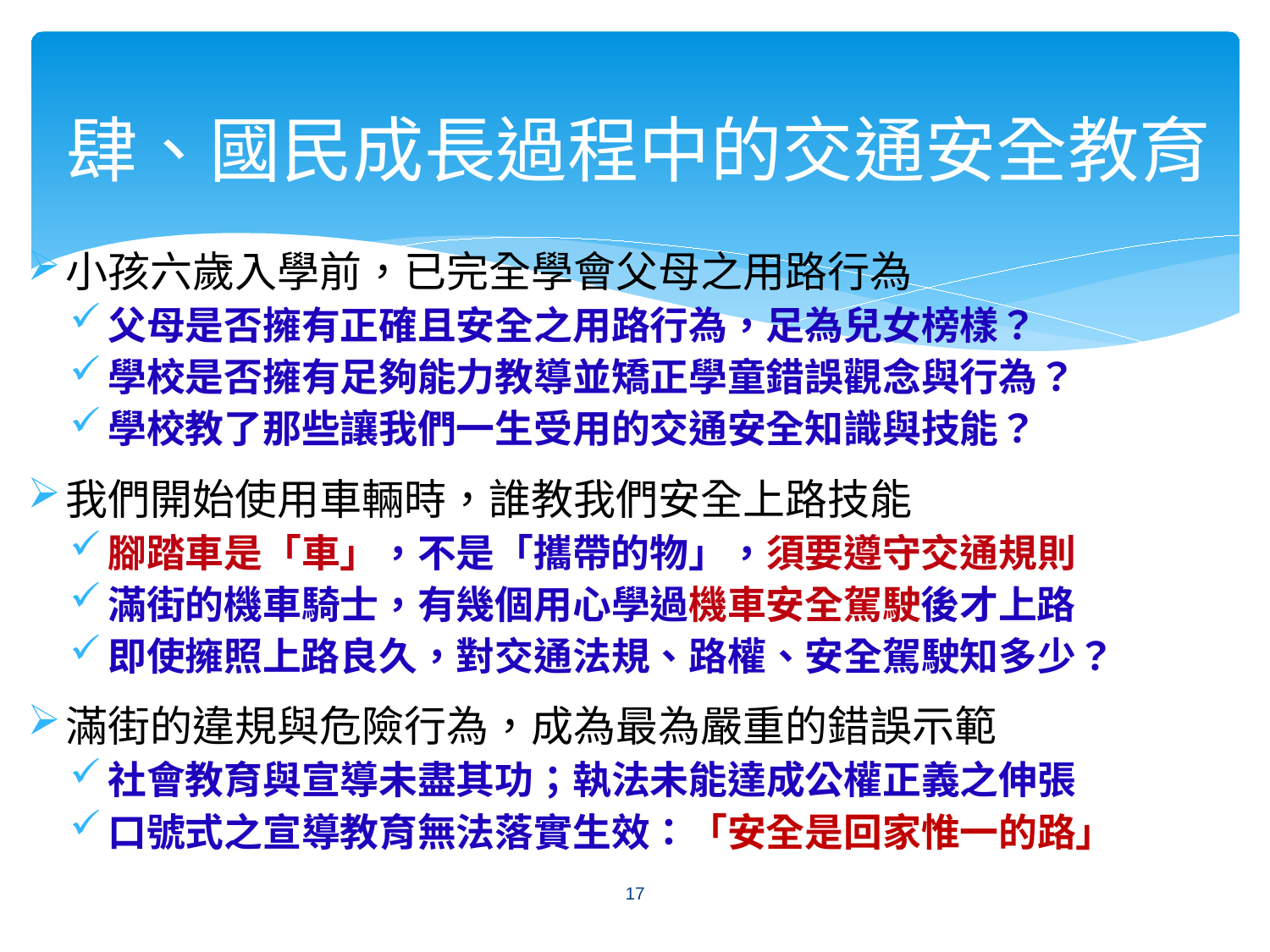

肆、國民成長過程中的交通安全教育
小孩六歲入學前，已完全學會父母之用路行為
父母是否擁有正確且安全之用路行為，足為兒女榜樣？
學校是否擁有足夠能力教導並矯正學童錯誤觀念與行為？
學校教了那些讓我們一生受用的交通安全知識與技能？
我們開始使用車輛時，誰教我們安全上路技能
腳踏車是「車」，不是「攜帶的物」，須要遵守交通規則
滿街的機車騎士，有幾個用心學過機車安全駕駛後才上路
即使擁照上路良久，對交通法規、路權、安全駕駛知多少？
滿街的違規與危險行為，成為最為嚴重的錯誤示範
社會教育與宣導未盡其功；執法未能達成公權正義之伸張
口號式之宣導教育無法落實生效：「安全是回家惟一的路」
17